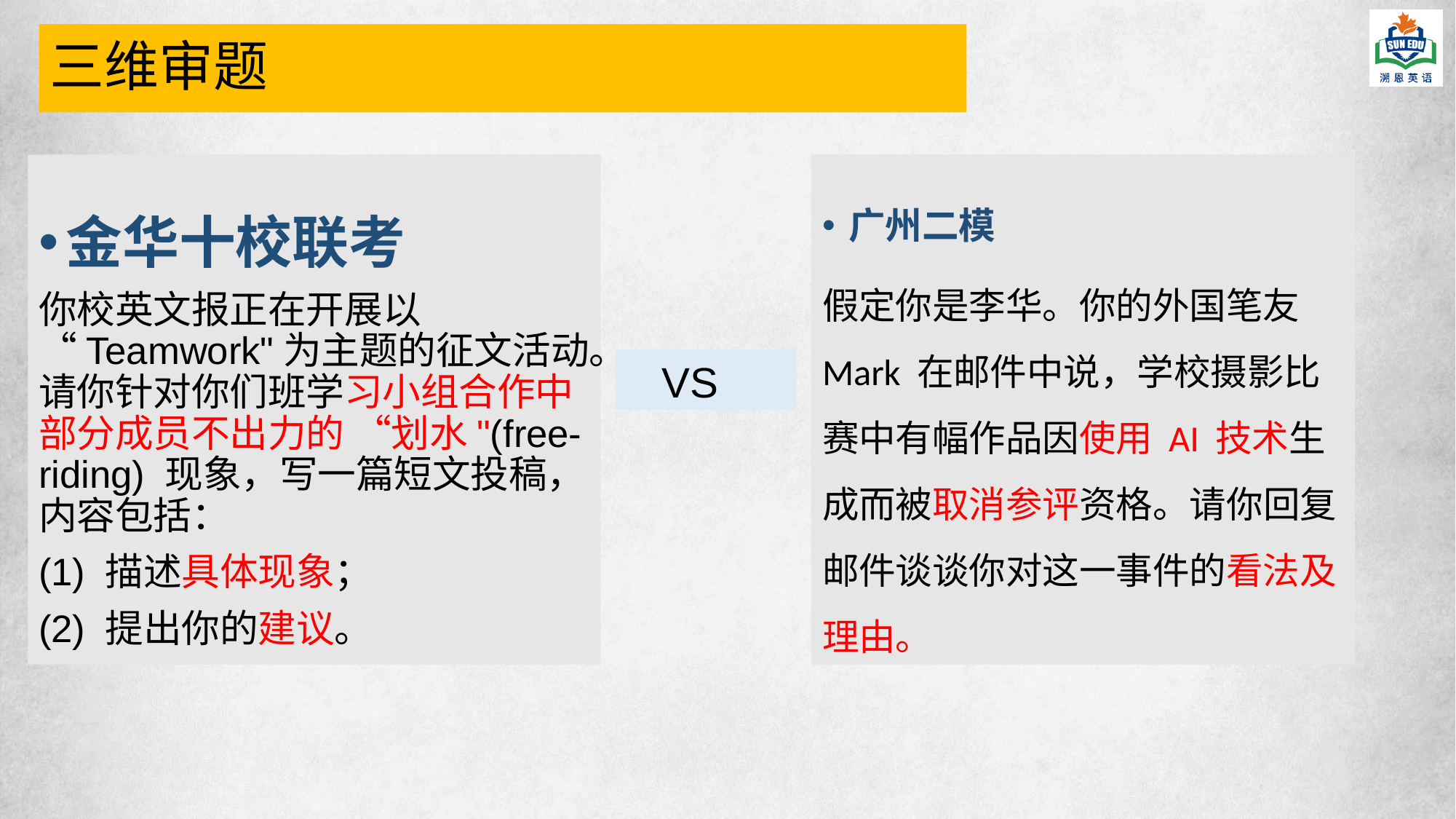

三维审题

金华十校联考
你校英文报正在开展以 “Teamwork"为主题的征文活动。请你针对你们班学习小组合作中部分成员不出力的 “划水"(free-riding) 现象，写一篇短文投稿，内容包括：
(1) 描述具体现象；
(2) 提出你的建议。

广州二模
假定你是李华。你的外国笔友 Mark 在邮件中说，学校摄影比赛中有幅作品因使用 AI 技术生成而被取消参评资格。请你回复邮件谈谈你对这一事件的看法及理由。
   VS